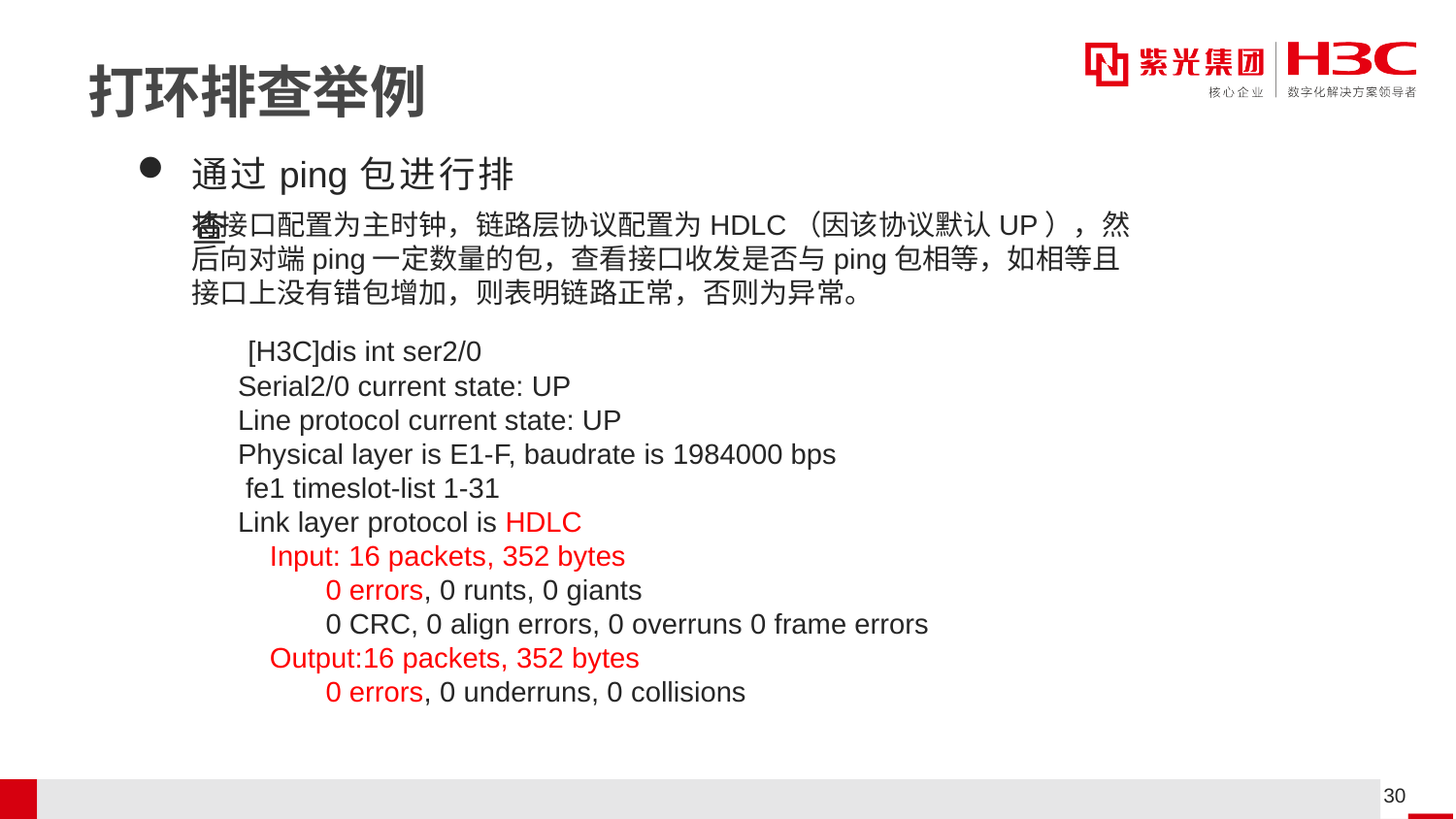

# 打环排查举例
通过ping包进行排查
将接口配置为主时钟，链路层协议配置为HDLC（因该协议默认UP），然后向对端ping一定数量的包，查看接口收发是否与ping包相等，如相等且接口上没有错包增加，则表明链路正常，否则为异常。
 [H3C]dis int ser2/0
Serial2/0 current state: UP
Line protocol current state: UP
Physical layer is E1-F, baudrate is 1984000 bps
 fe1 timeslot-list 1-31
Link layer protocol is HDLC
    Input: 16 packets, 352 bytes
           0 errors, 0 runts, 0 giants
           0 CRC, 0 align errors, 0 overruns 0 frame errors
    Output:16 packets, 352 bytes
           0 errors, 0 underruns, 0 collisions